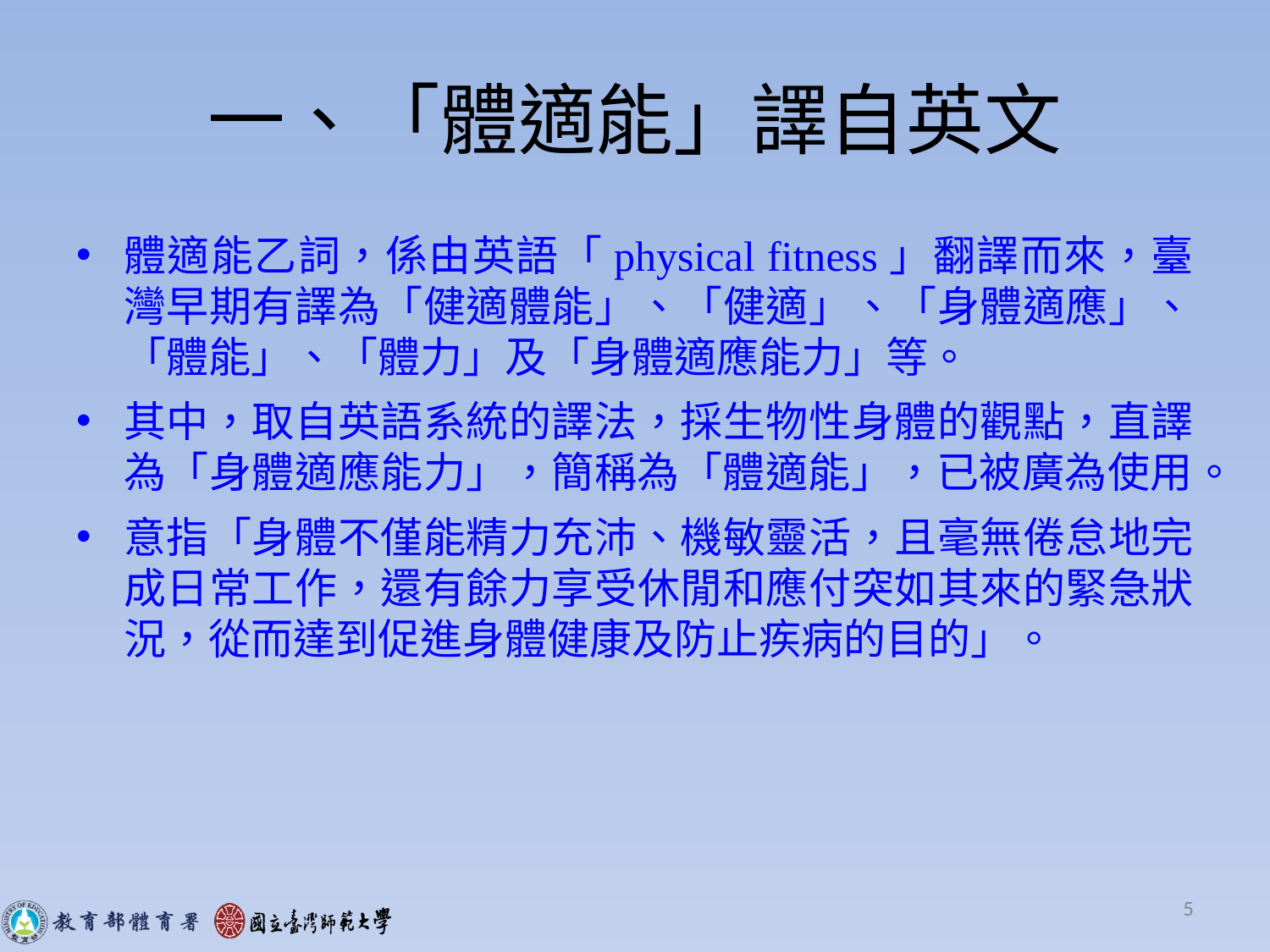

# 一、「體適能」譯自英文
體適能乙詞，係由英語「physical fitness」翻譯而來，臺灣早期有譯為「健適體能」、「健適」、「身體適應」、「體能」、「體力」及「身體適應能力」等。
其中，取自英語系統的譯法，採生物性身體的觀點，直譯為「身體適應能力」，簡稱為「體適能」，已被廣為使用。
意指「身體不僅能精力充沛、機敏靈活，且毫無倦怠地完成日常工作，還有餘力享受休閒和應付突如其來的緊急狀況，從而達到促進身體健康及防止疾病的目的」。

5